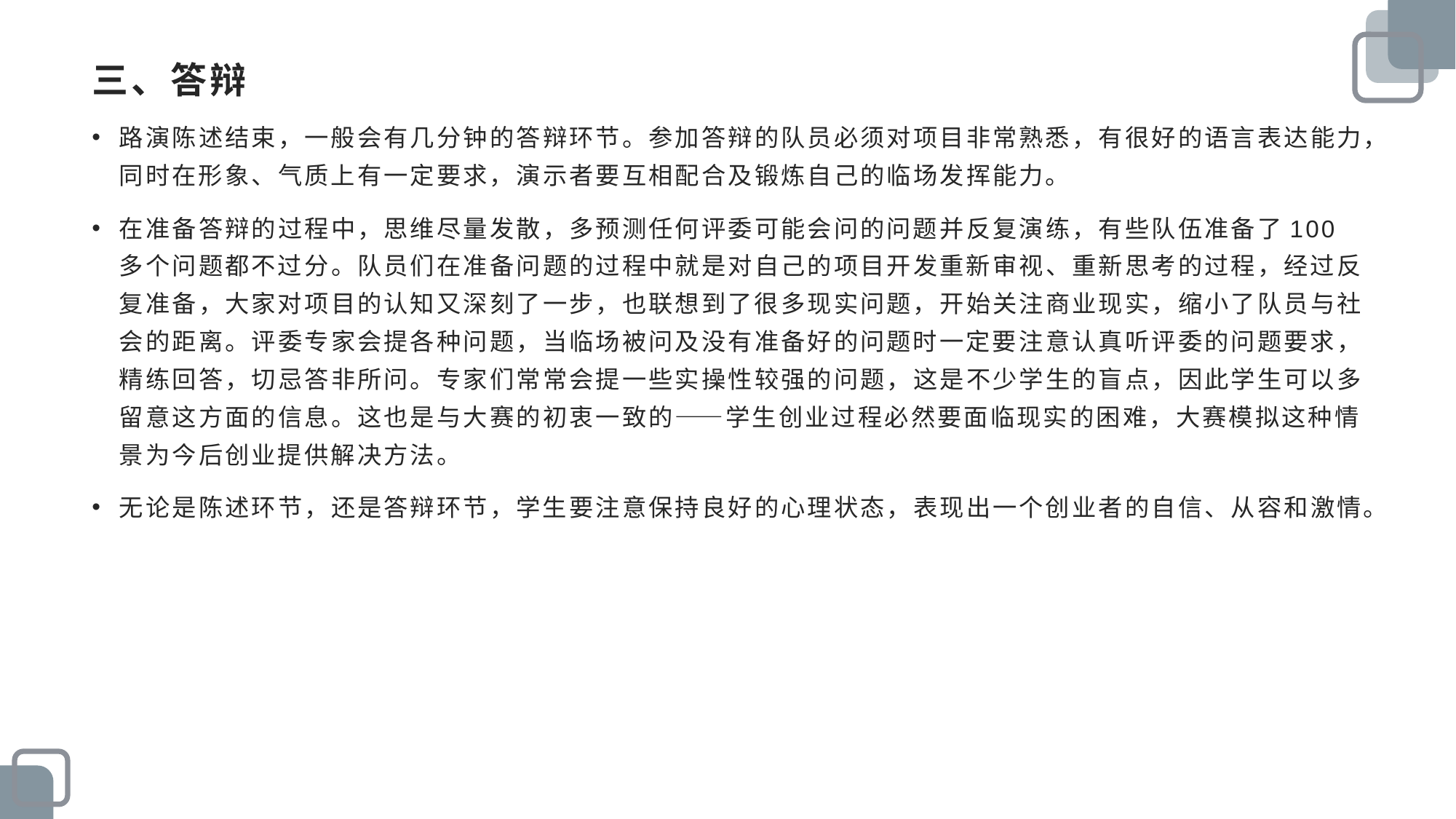

# 三、答辩
路演陈述结束，一般会有几分钟的答辩环节。参加答辩的队员必须对项目非常熟悉，有很好的语言表达能力，同时在形象、气质上有一定要求，演示者要互相配合及锻炼自己的临场发挥能力。
在准备答辩的过程中，思维尽量发散，多预测任何评委可能会问的问题并反复演练，有些队伍准备了100多个问题都不过分。队员们在准备问题的过程中就是对自己的项目开发重新审视、重新思考的过程，经过反复准备，大家对项目的认知又深刻了一步，也联想到了很多现实问题，开始关注商业现实，缩小了队员与社会的距离。评委专家会提各种问题，当临场被问及没有准备好的问题时一定要注意认真听评委的问题要求，精练回答，切忌答非所问。专家们常常会提一些实操性较强的问题，这是不少学生的盲点，因此学生可以多留意这方面的信息。这也是与大赛的初衷一致的——学生创业过程必然要面临现实的困难，大赛模拟这种情景为今后创业提供解决方法。
无论是陈述环节，还是答辩环节，学生要注意保持良好的心理状态，表现出一个创业者的自信、从容和激情。